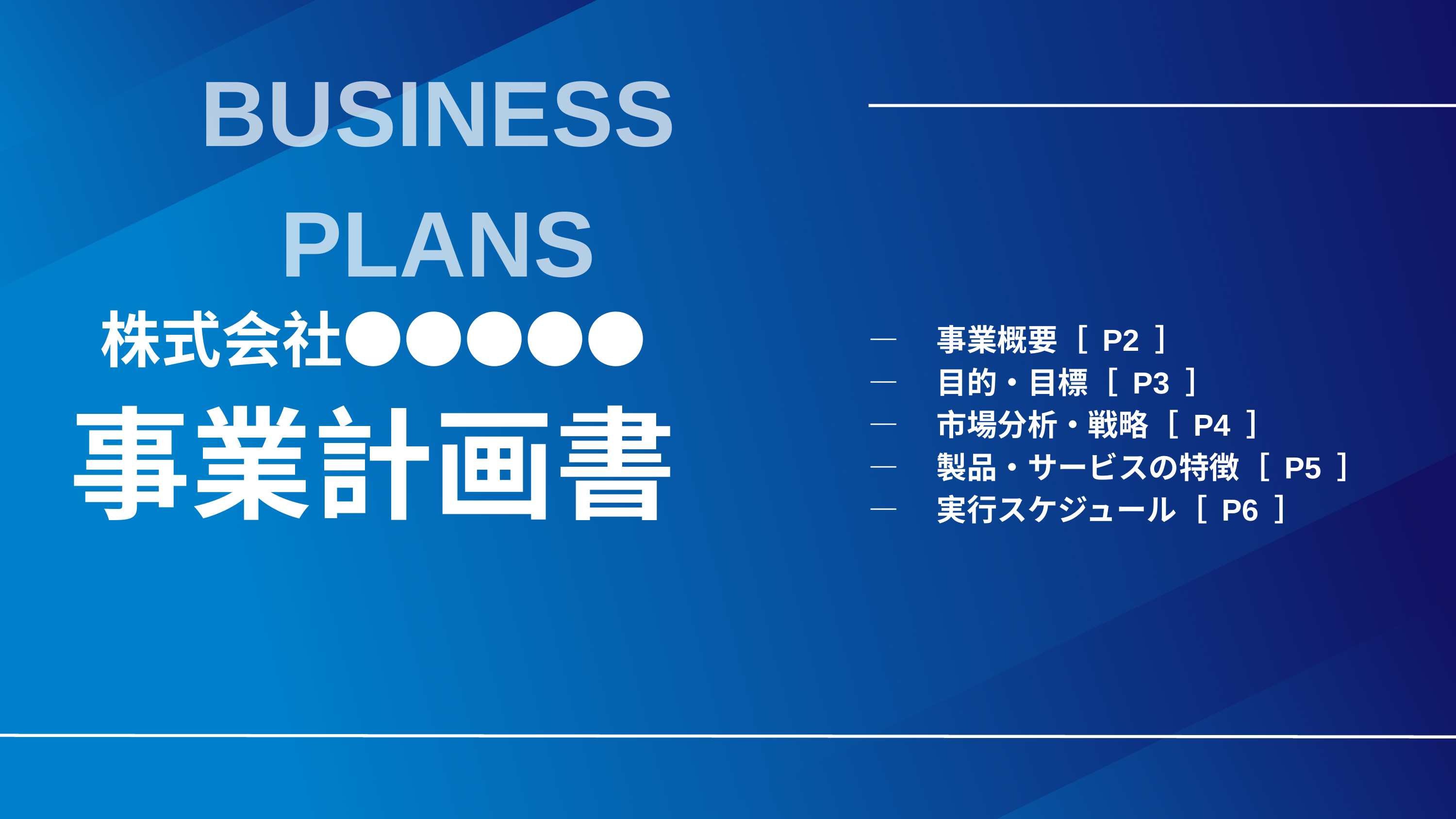

BUSINESS PLANS

株式会社●●●●●
―　事業概要［ P2 ］
―　目的・目標［ P3 ］
―　市場分析・戦略［ P4 ］
―　製品・サービスの特徴［ P5 ］
―　実行スケジュール［ P6 ］
事業計画書